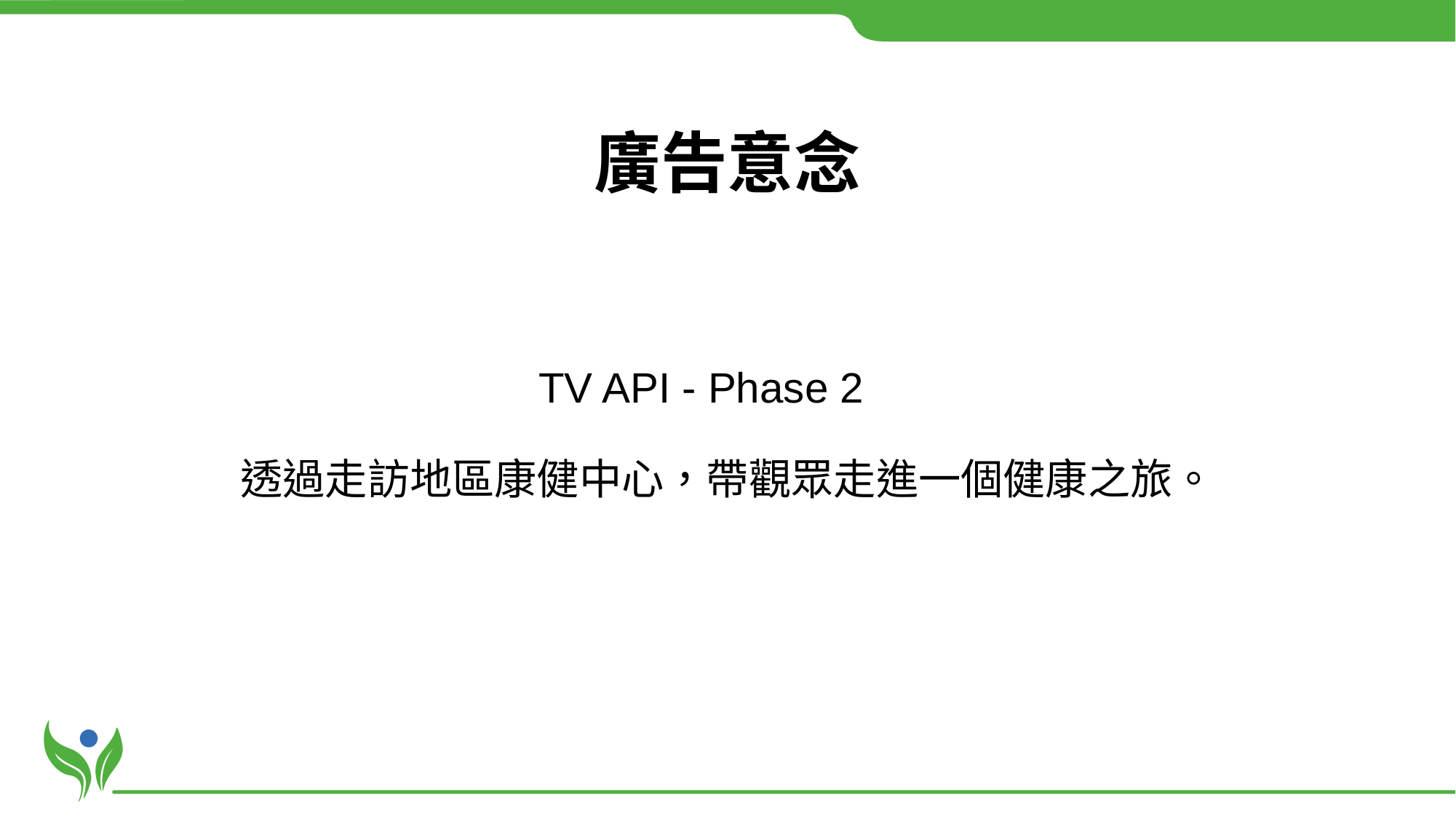

# 廣告意念

TV API - Phase 2
透過走訪地區康健中心，帶觀眾走進一個健康之旅。